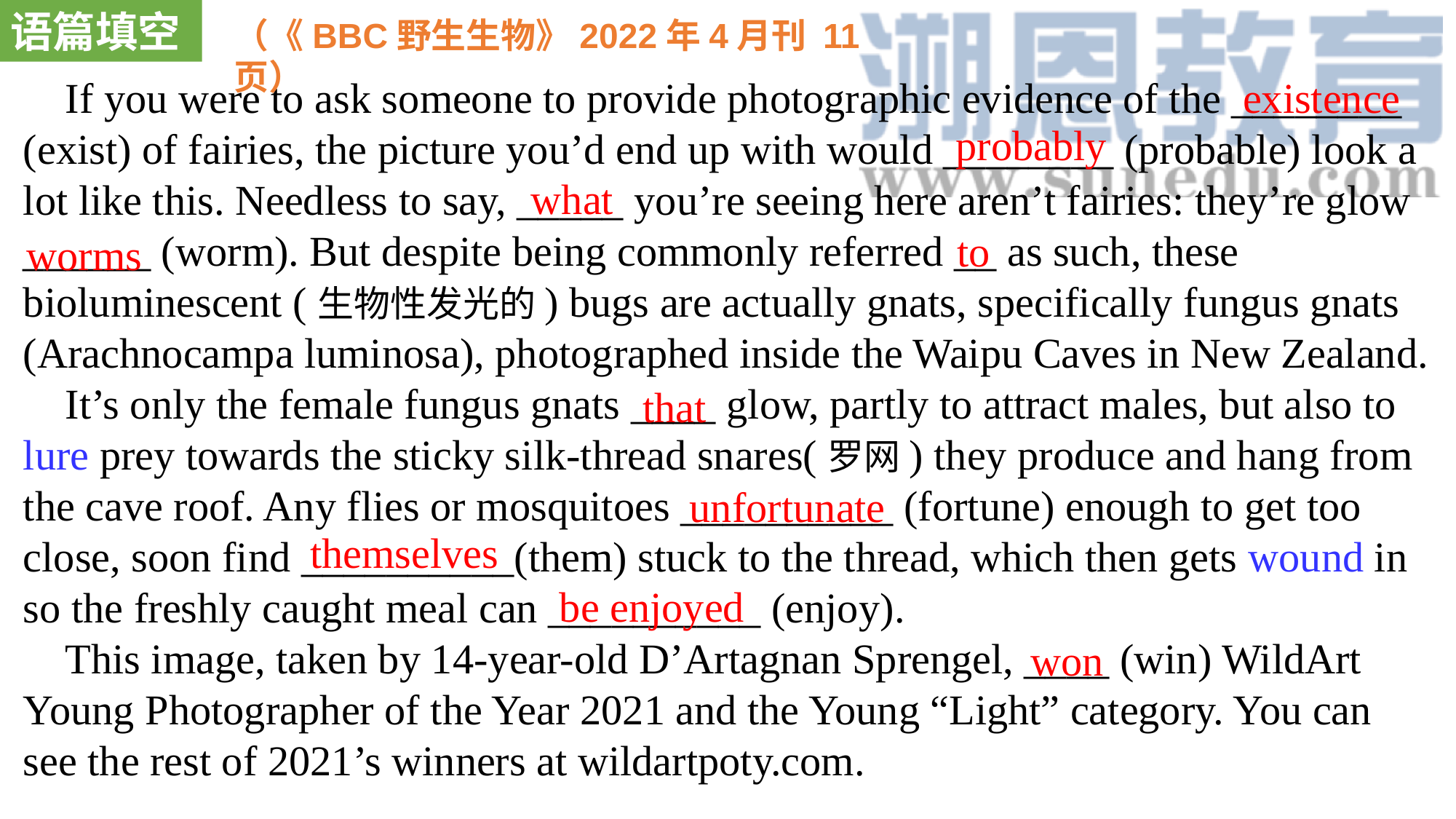

语篇填空
（《BBC野生生物》2022年4月刊 11页）
    If you were to ask someone to provide photographic evidence of the ________ (exist) of fairies, the picture you’d end up with would ________ (probable) look a lot like this. Needless to say, _____ you’re seeing here aren’t fairies: they’re glow ______ (worm). But despite being commonly referred __ as such, these bioluminescent (生物性发光的) bugs are actually gnats, specifically fungus gnats (Arachnocampa luminosa), photographed inside the Waipu Caves in New Zealand.
    It’s only the female fungus gnats ____ glow, partly to attract males, but also to lure prey towards the sticky silk-thread snares(罗网) they produce and hang from the cave roof. Any flies or mosquitoes __________ (fortune) enough to get too close, soon find __________(them) stuck to the thread, which then gets wound in so the freshly caught meal can __________ (enjoy).
    This image, taken by 14-year-old D’Artagnan Sprengel, ____ (win) WildArt Young Photographer of the Year 2021 and the Young “Light” category. You can see the rest of 2021’s winners at wildartpoty.com.
existence
probably
what
to
worms
that
unfortunate
themselves
be enjoyed
won